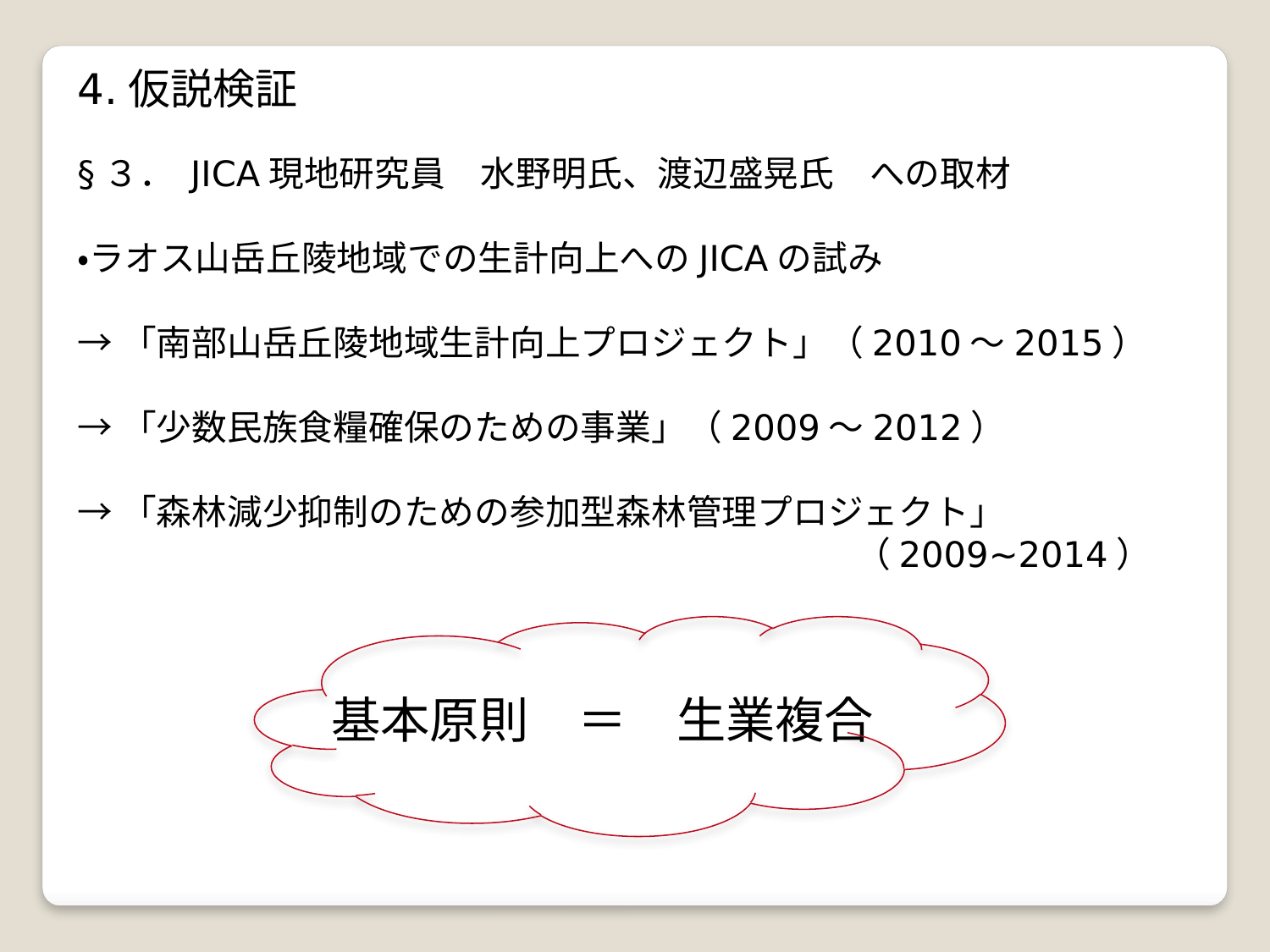

4.仮説検証

§３． JICA現地研究員　水野明氏、渡辺盛晃氏　への取材

・ラオス山岳丘陵地域での生計向上へのJICAの試み

→「南部山岳丘陵地域生計向上プロジェクト」（2010～2015）

→「少数民族食糧確保のための事業」（2009～2012）

→「森林減少抑制のための参加型森林管理プロジェクト」
　　　　　　　　　　　　　　　　　　　　　　（2009~2014）

　　　　　　　　基本原則　＝　生業複合